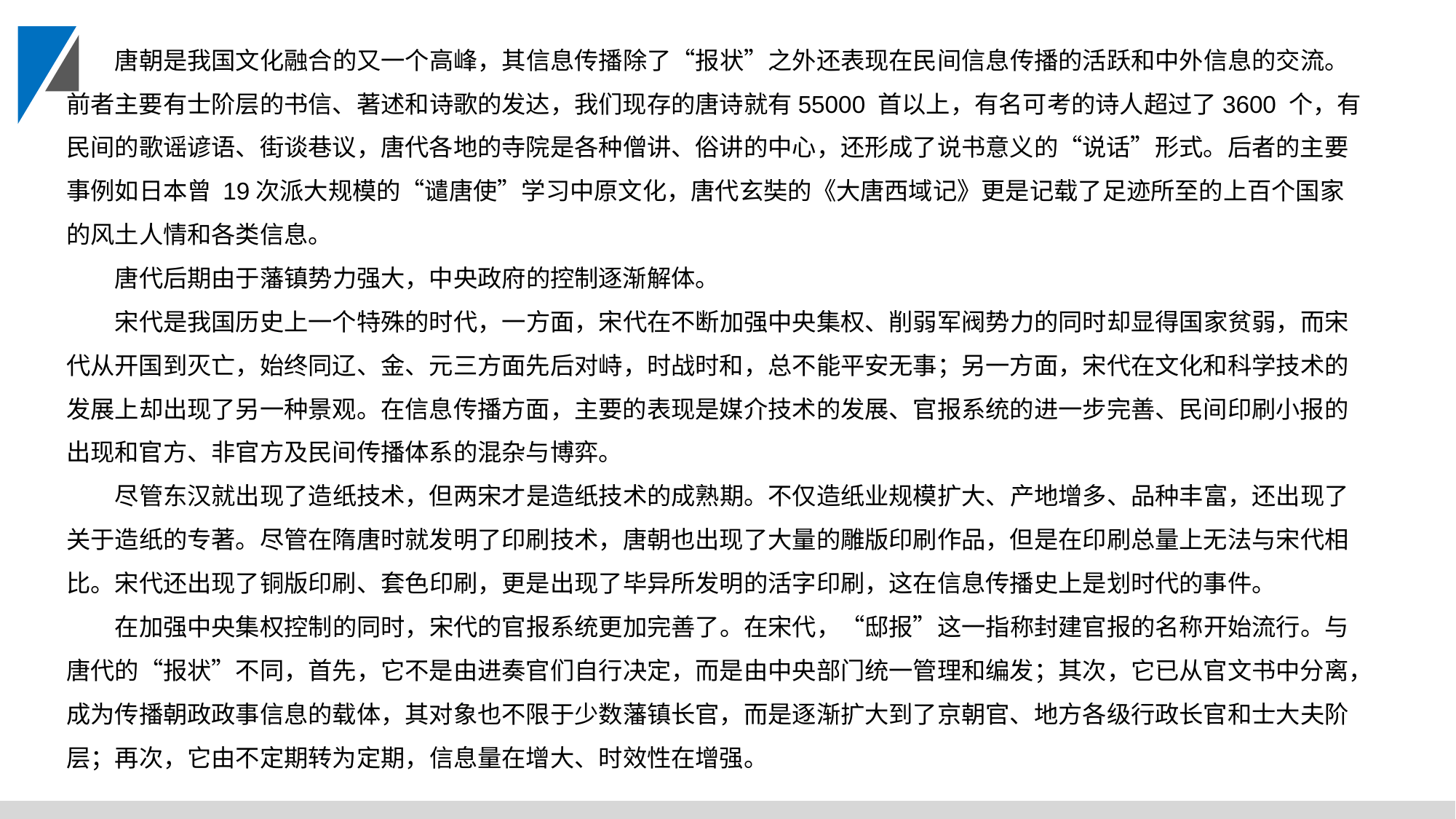

唐朝是我国文化融合的又一个高峰，其信息传播除了“报状”之外还表现在民间信息传播的活跃和中外信息的交流。前者主要有士阶层的书信、著述和诗歌的发达，我们现存的唐诗就有55000 首以上，有名可考的诗人超过了3600 个，有民间的歌谣谚语、街谈巷议，唐代各地的寺院是各种僧讲、俗讲的中心，还形成了说书意义的“说话”形式。后者的主要事例如日本曾 19次派大规模的“谴唐使”学习中原文化，唐代玄奘的《大唐西域记》更是记载了足迹所至的上百个国家的风土人情和各类信息。
唐代后期由于藩镇势力强大，中央政府的控制逐渐解体。
宋代是我国历史上一个特殊的时代，一方面，宋代在不断加强中央集权、削弱军阀势力的同时却显得国家贫弱，而宋代从开国到灭亡，始终同辽、金、元三方面先后对峙，时战时和，总不能平安无事；另一方面，宋代在文化和科学技术的发展上却出现了另一种景观。在信息传播方面，主要的表现是媒介技术的发展、官报系统的进一步完善、民间印刷小报的出现和官方、非官方及民间传播体系的混杂与博弈。
尽管东汉就出现了造纸技术，但两宋才是造纸技术的成熟期。不仅造纸业规模扩大、产地增多、品种丰富，还出现了关于造纸的专著。尽管在隋唐时就发明了印刷技术，唐朝也出现了大量的雕版印刷作品，但是在印刷总量上无法与宋代相比。宋代还出现了铜版印刷、套色印刷，更是出现了毕异所发明的活字印刷，这在信息传播史上是划时代的事件。
在加强中央集权控制的同时，宋代的官报系统更加完善了。在宋代，“邸报”这一指称封建官报的名称开始流行。与唐代的“报状”不同，首先，它不是由进奏官们自行决定，而是由中央部门统一管理和编发；其次，它已从官文书中分离，成为传播朝政政事信息的载体，其对象也不限于少数藩镇长官，而是逐渐扩大到了京朝官、地方各级行政长官和士大夫阶层；再次，它由不定期转为定期，信息量在增大、时效性在增强。